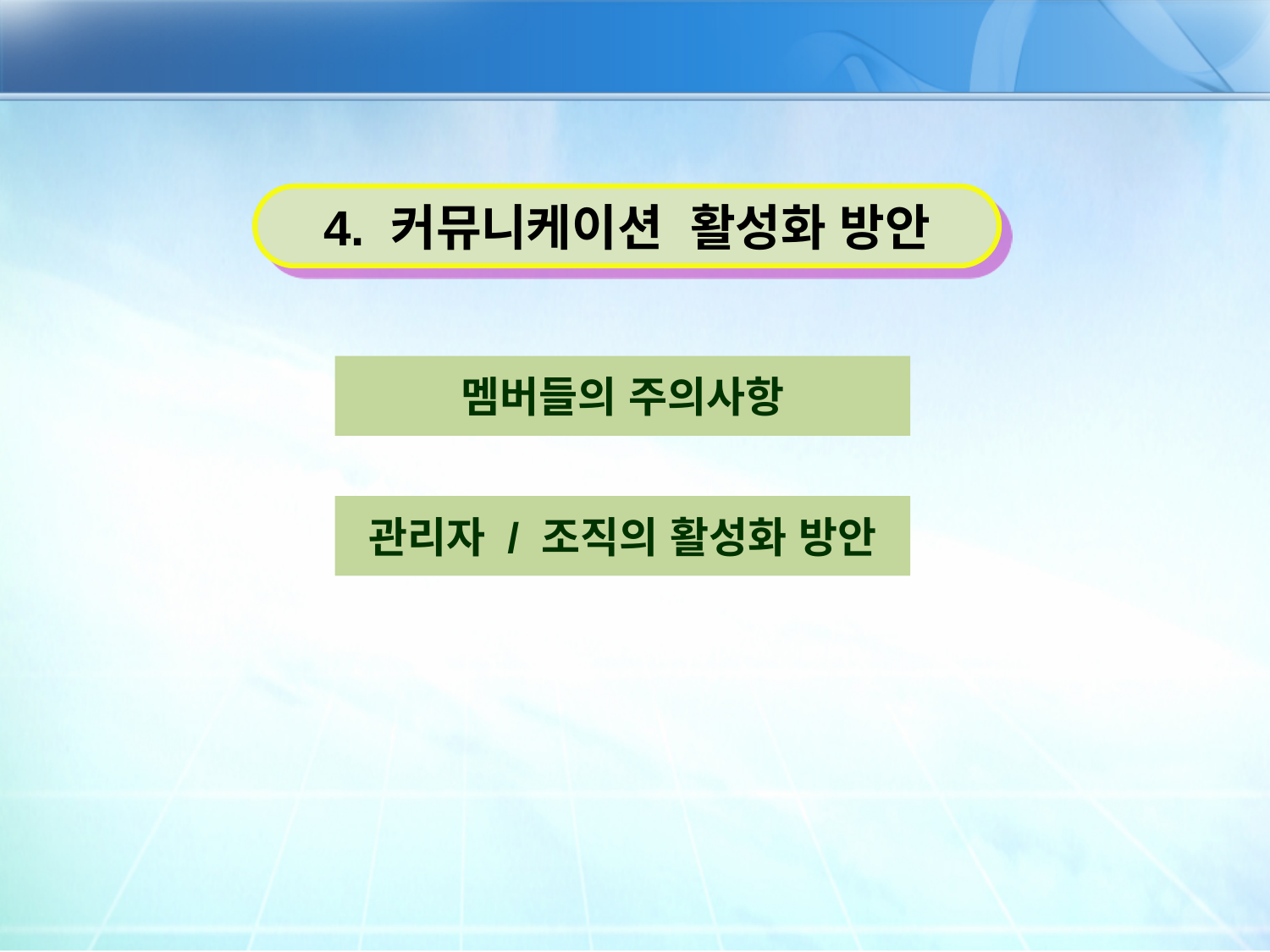

4. 커뮤니케이션  활성화 방안
멤버들의 주의사항
관리자 / 조직의 활성화 방안